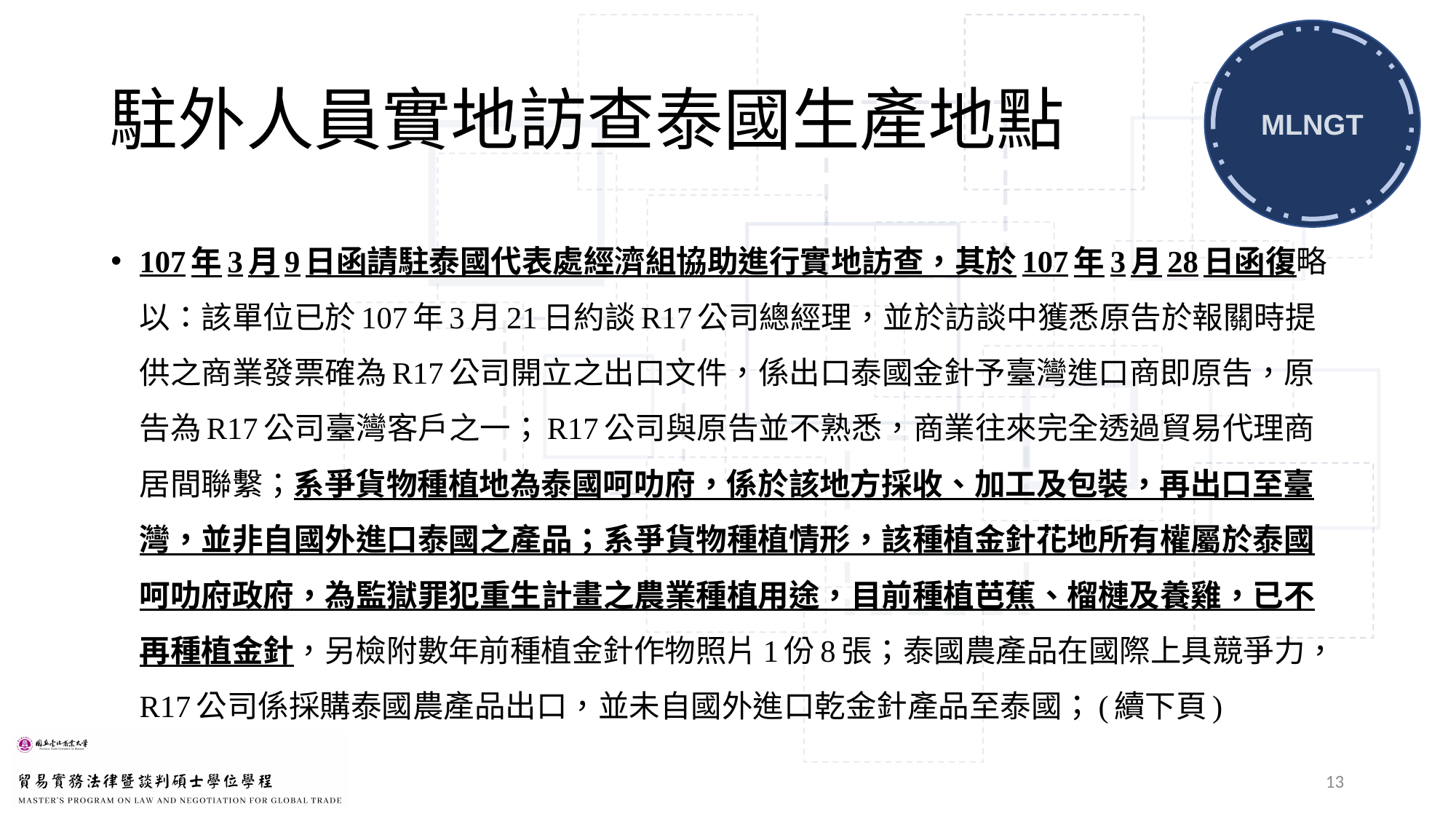

# 駐外人員實地訪查泰國生產地點
107年3月9日函請駐泰國代表處經濟組協助進行實地訪查，其於107年3月28日函復略以：該單位已於107年3月21日約談R17公司總經理，並於訪談中獲悉原告於報關時提供之商業發票確為R17公司開立之出口文件，係出口泰國金針予臺灣進口商即原告，原告為R17公司臺灣客戶之一；R17公司與原告並不熟悉，商業往來完全透過貿易代理商居間聯繫；系爭貨物種植地為泰國呵叻府，係於該地方採收、加工及包裝，再出口至臺灣，並非自國外進口泰國之產品；系爭貨物種植情形，該種植金針花地所有權屬於泰國呵叻府政府，為監獄罪犯重生計畫之農業種植用途，目前種植芭蕉、榴槤及養雞，已不再種植金針，另檢附數年前種植金針作物照片1份8張；泰國農產品在國際上具競爭力，R17公司係採購泰國農產品出口，並未自國外進口乾金針產品至泰國；(續下頁)